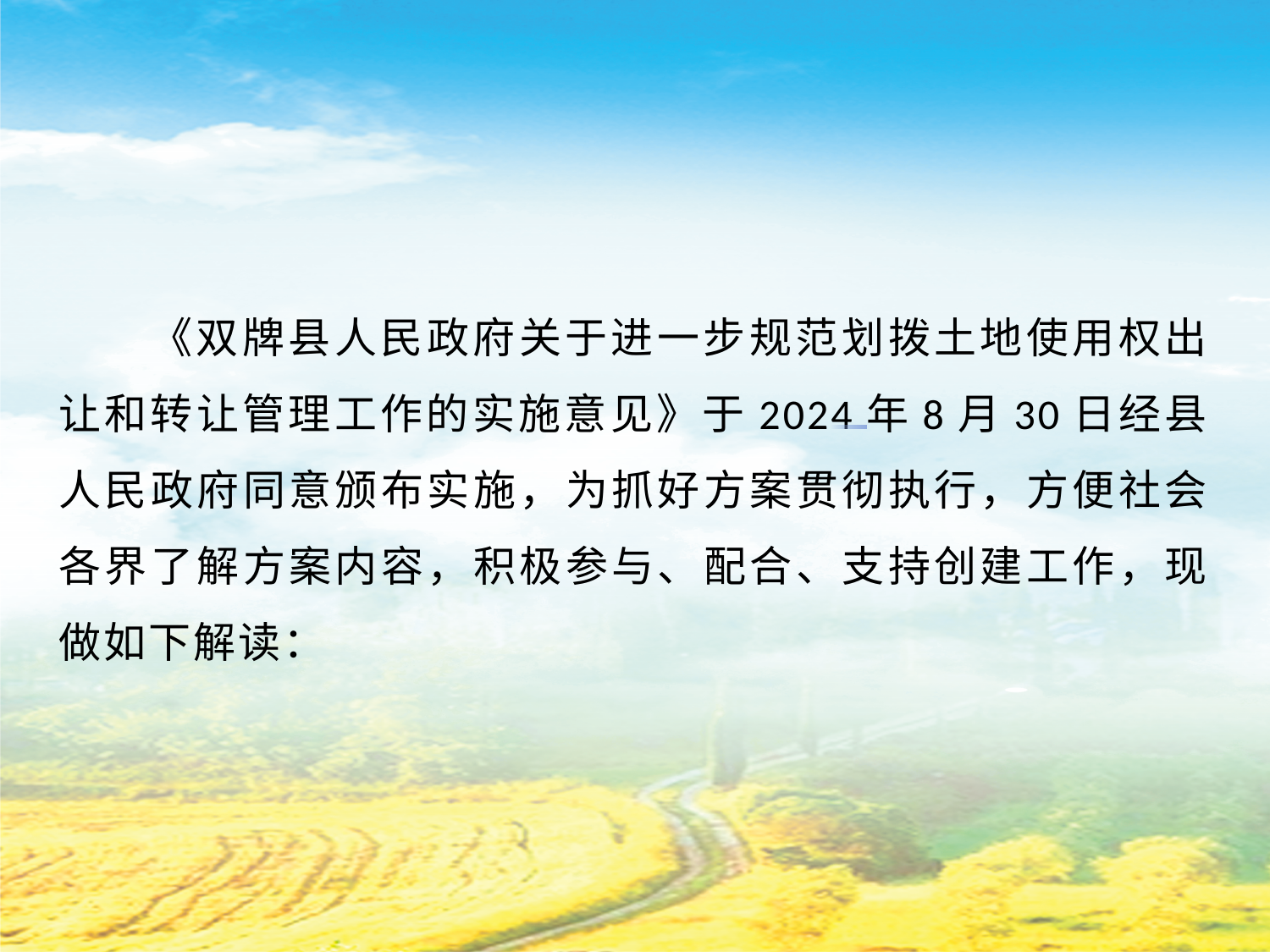

《双牌县人民政府关于进一步规范划拨土地使用权出让和转让管理工作的实施意见》于2024年8月30日经县人民政府同意颁布实施，为抓好方案贯彻执行，方便社会各界了解方案内容，积极参与、配合、支持创建工作，现做如下解读：